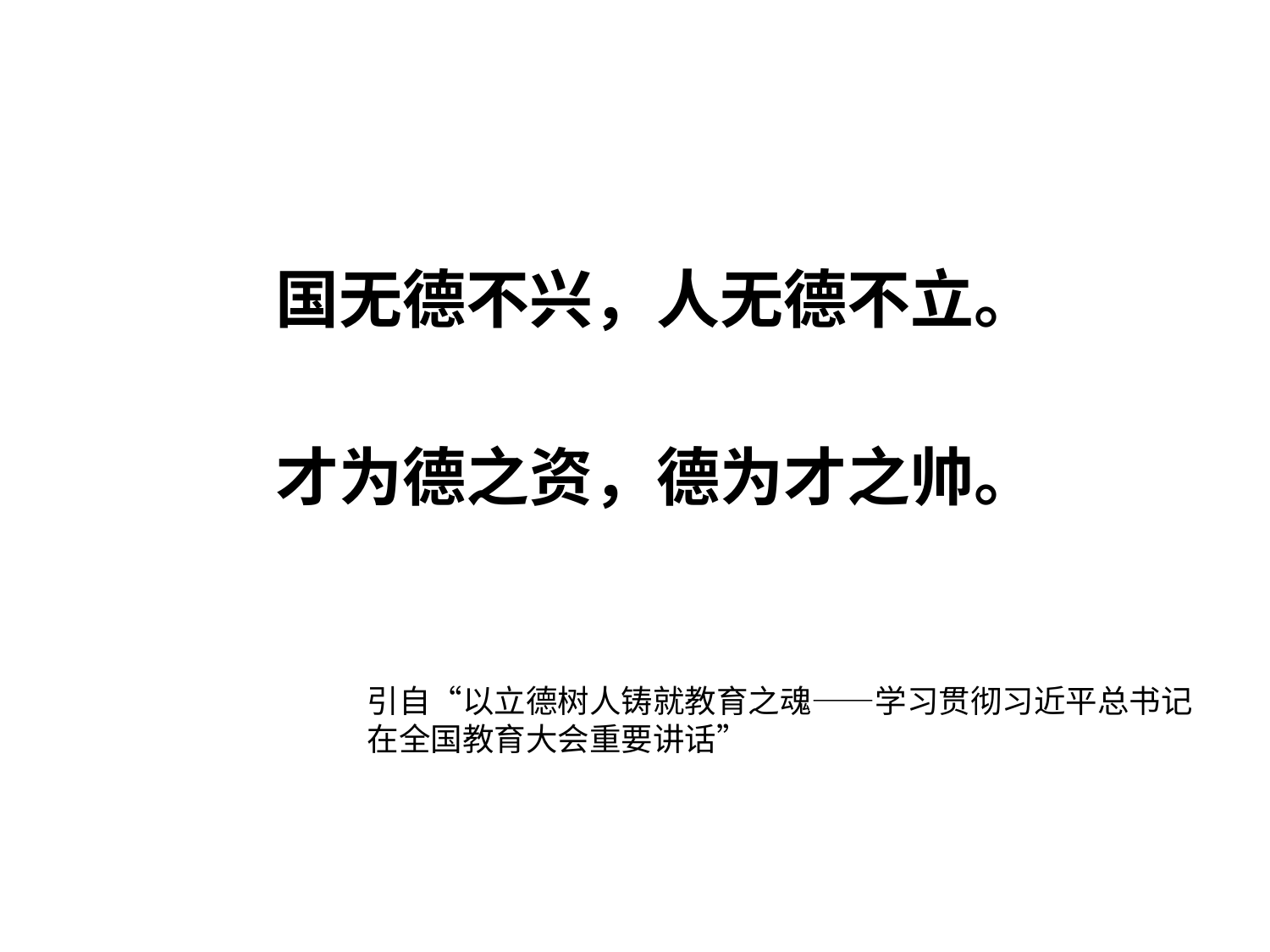

#
国无德不兴，人无德不立。

才为德之资，德为才之帅。

引自“以立德树人铸就教育之魂——学习贯彻习近平总书记在全国教育大会重要讲话”